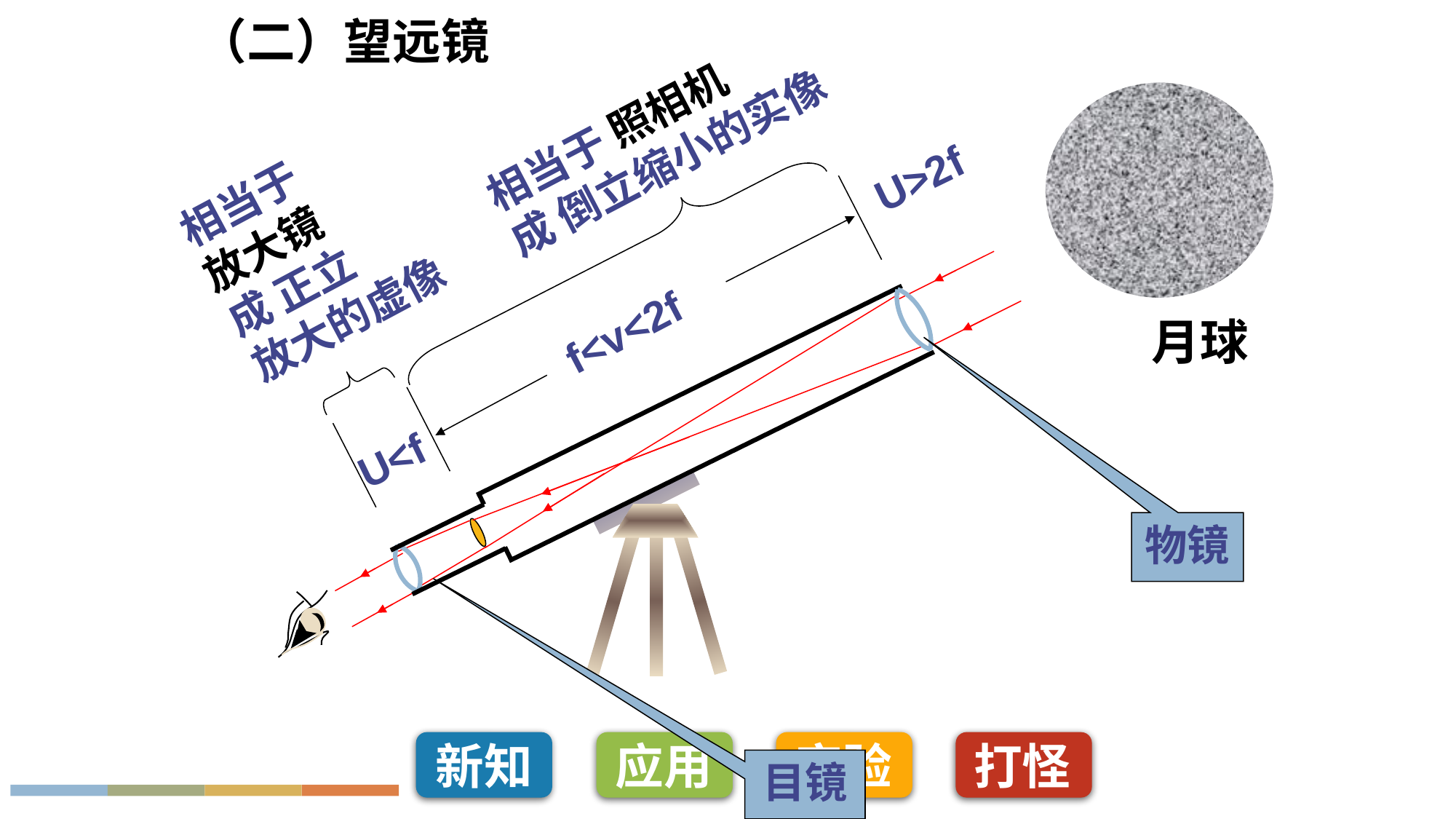

（二）望远镜

相当于 照相机
成 倒立缩小的实像

月球
相当于
放大镜
成 正立
放大的虚像
U>2f

物镜

f<v<2f

U<f

目镜